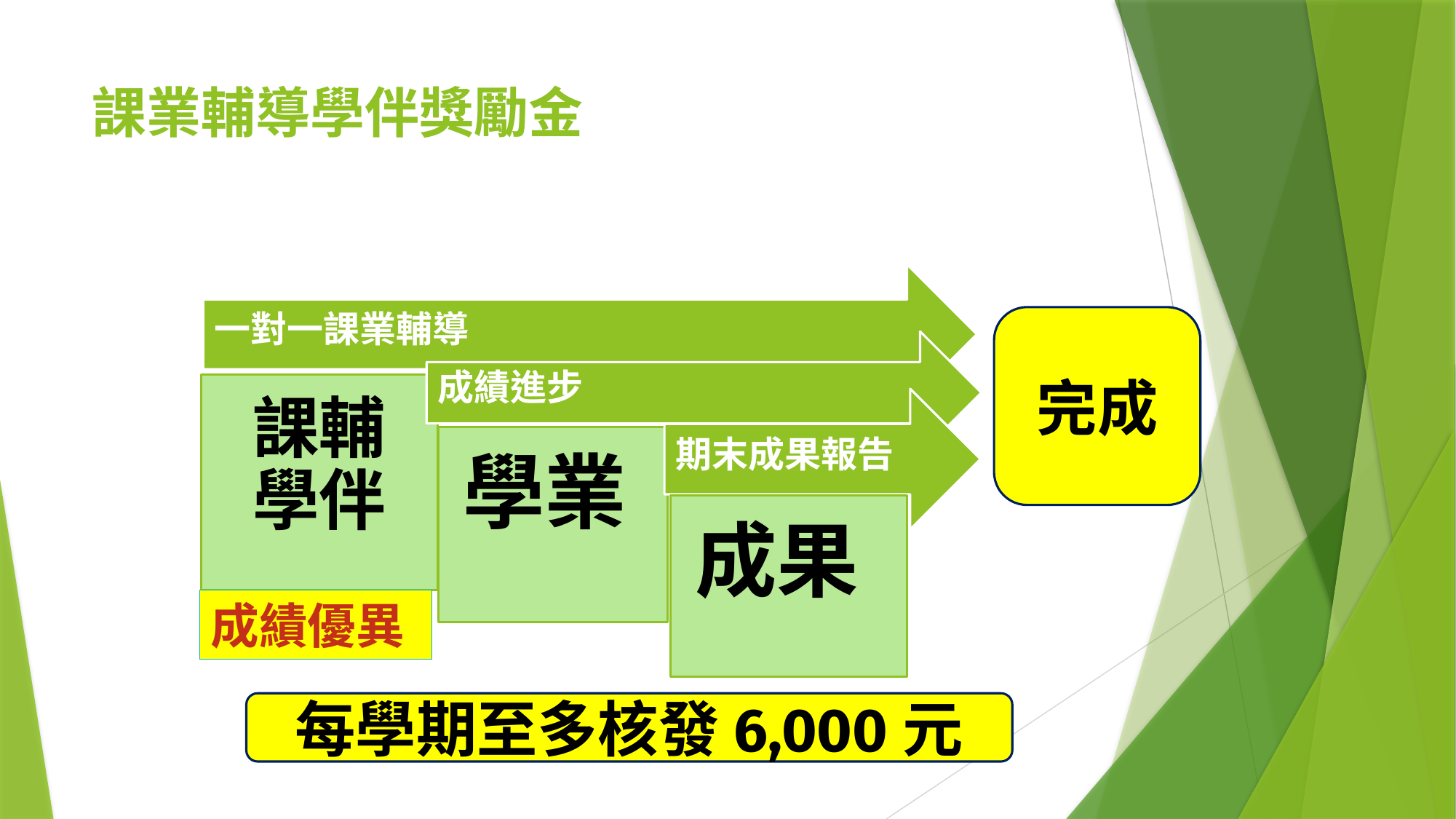

# 課業輔導學伴獎勵金
一對一課業輔導
課輔學伴
成績進步
學業
期末成果報告
成果
完成
成績優異
每學期至多核發6,000元